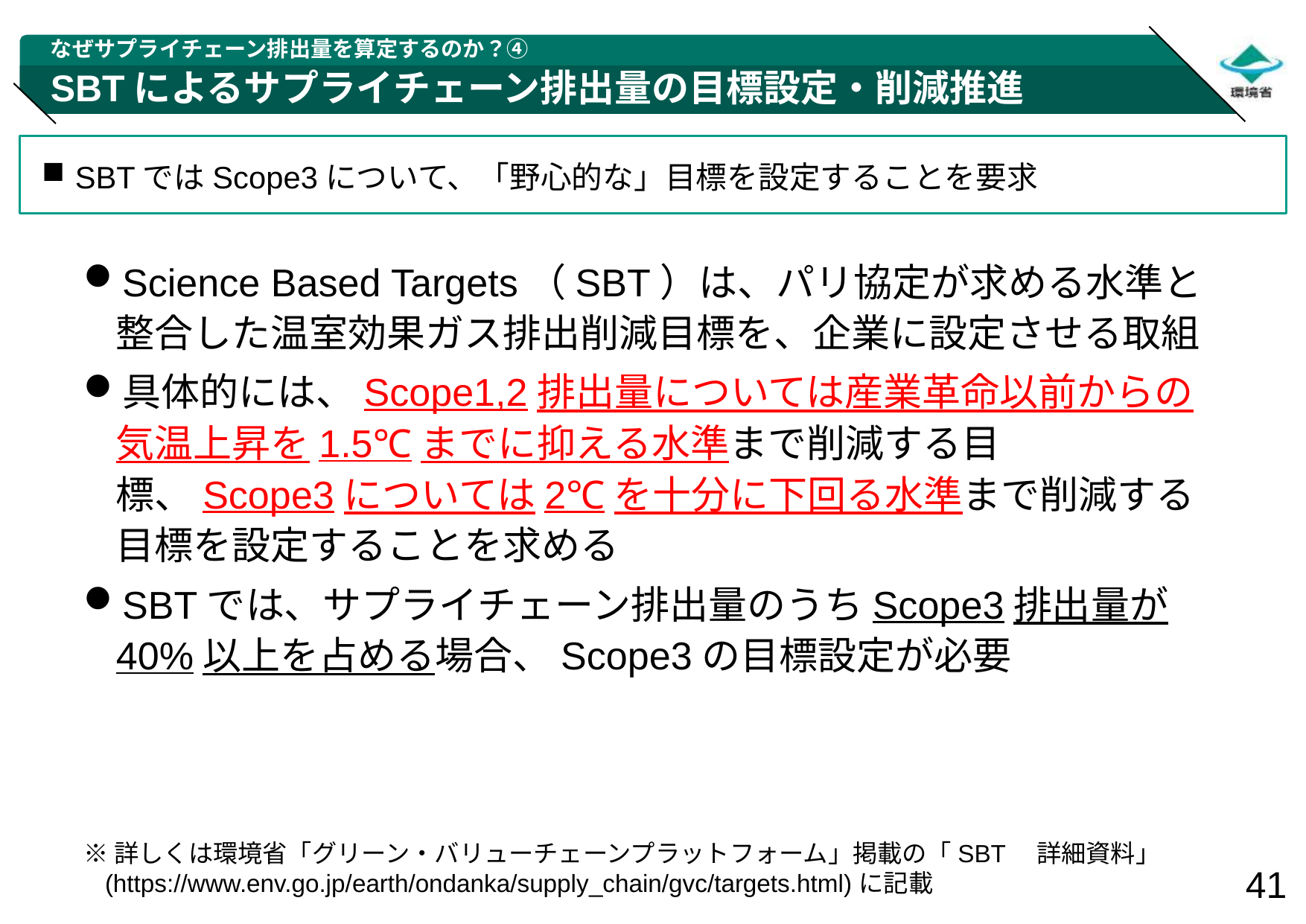

なぜサプライチェーン排出量を算定するのか？④
# SBTによるサプライチェーン排出量の目標設定・削減推進
SBTではScope3について、「野心的な」目標を設定することを要求
Science Based Targets（SBT）は、パリ協定が求める水準と整合した温室効果ガス排出削減目標を、企業に設定させる取組
具体的には、Scope1,2排出量については産業革命以前からの気温上昇を1.5℃までに抑える水準まで削減する目標、Scope3については2℃を十分に下回る水準まで削減する目標を設定することを求める
SBTでは、サプライチェーン排出量のうちScope3排出量が40%以上を占める場合、Scope3の目標設定が必要
※詳しくは環境省「グリーン・バリューチェーンプラットフォーム」掲載の「SBT　詳細資料」(https://www.env.go.jp/earth/ondanka/supply_chain/gvc/targets.html)に記載